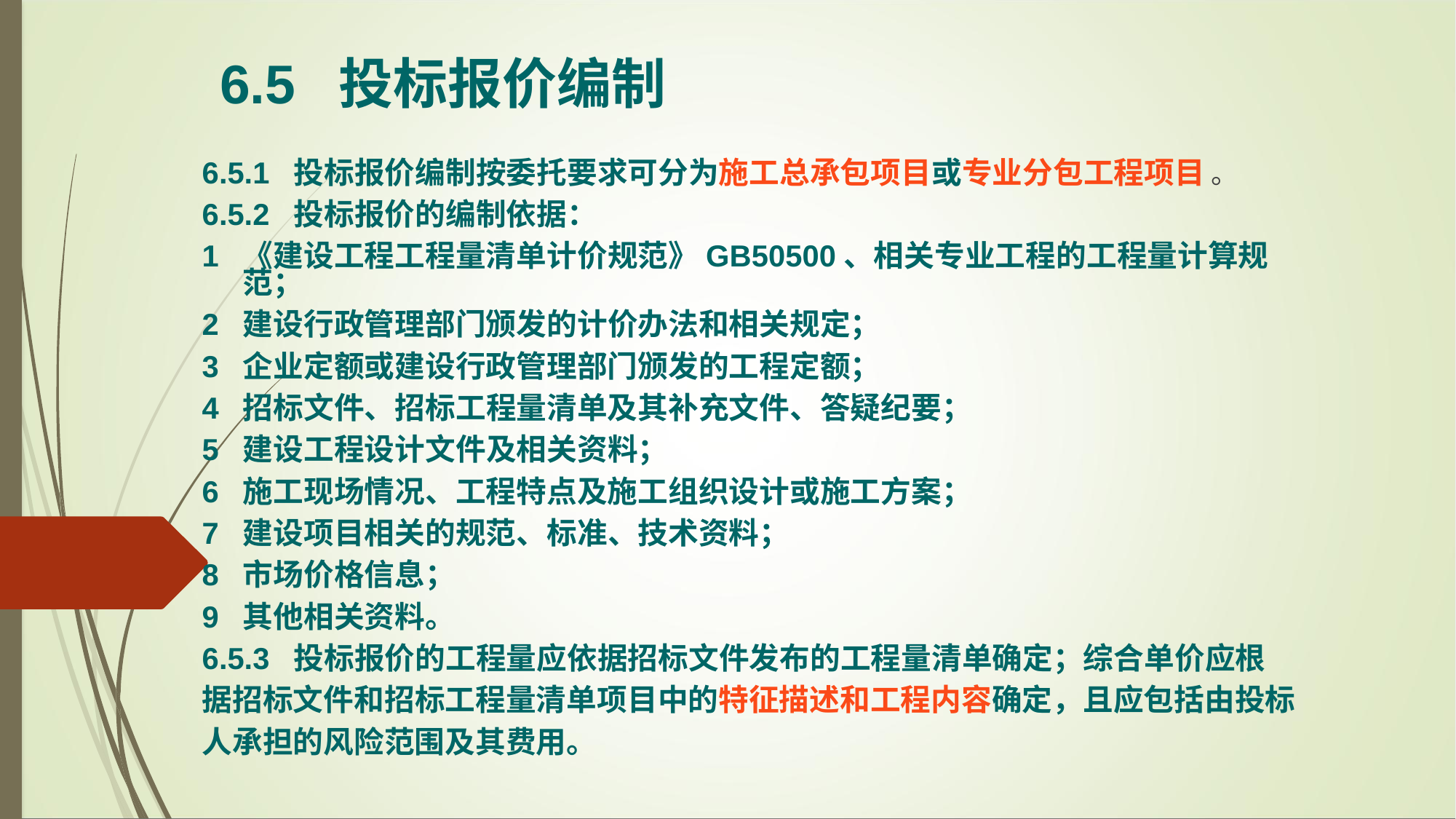

6.5  投标报价编制
6.5.1  投标报价编制按委托要求可分为施工总承包项目或专业分包工程项目 。
6.5.2  投标报价的编制依据：
1  《建设工程工程量清单计价规范》GB50500、相关专业工程的工程量计算规范；
2  建设行政管理部门颁发的计价办法和相关规定；
3  企业定额或建设行政管理部门颁发的工程定额；
4  招标文件、招标工程量清单及其补充文件、答疑纪要；
5  建设工程设计文件及相关资料；
6  施工现场情况、工程特点及施工组织设计或施工方案；
7  建设项目相关的规范、标准、技术资料；
8  市场价格信息；
9  其他相关资料。
6.5.3  投标报价的工程量应依据招标文件发布的工程量清单确定；综合单价应根
据招标文件和招标工程量清单项目中的特征描述和工程内容确定，且应包括由投标
人承担的风险范围及其费用。